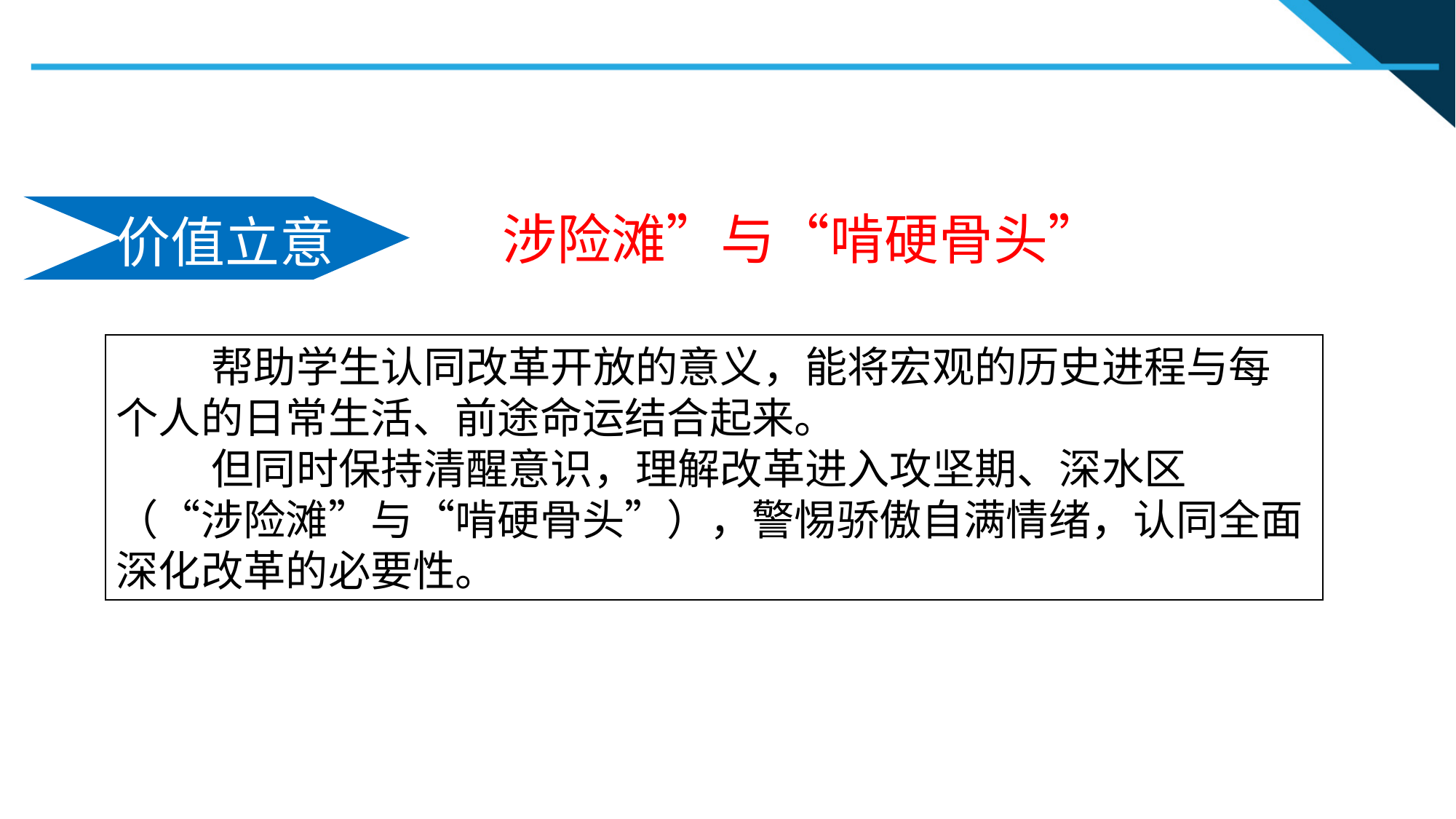

涉险滩”与“啃硬骨头”
价值立意
         帮助学生认同改革开放的意义，能将宏观的历史进程与每个人的日常生活、前途命运结合起来。
         但同时保持清醒意识，理解改革进入攻坚期、深水区（“涉险滩”与“啃硬骨头”），警惕骄傲自满情绪，认同全面深化改革的必要性。